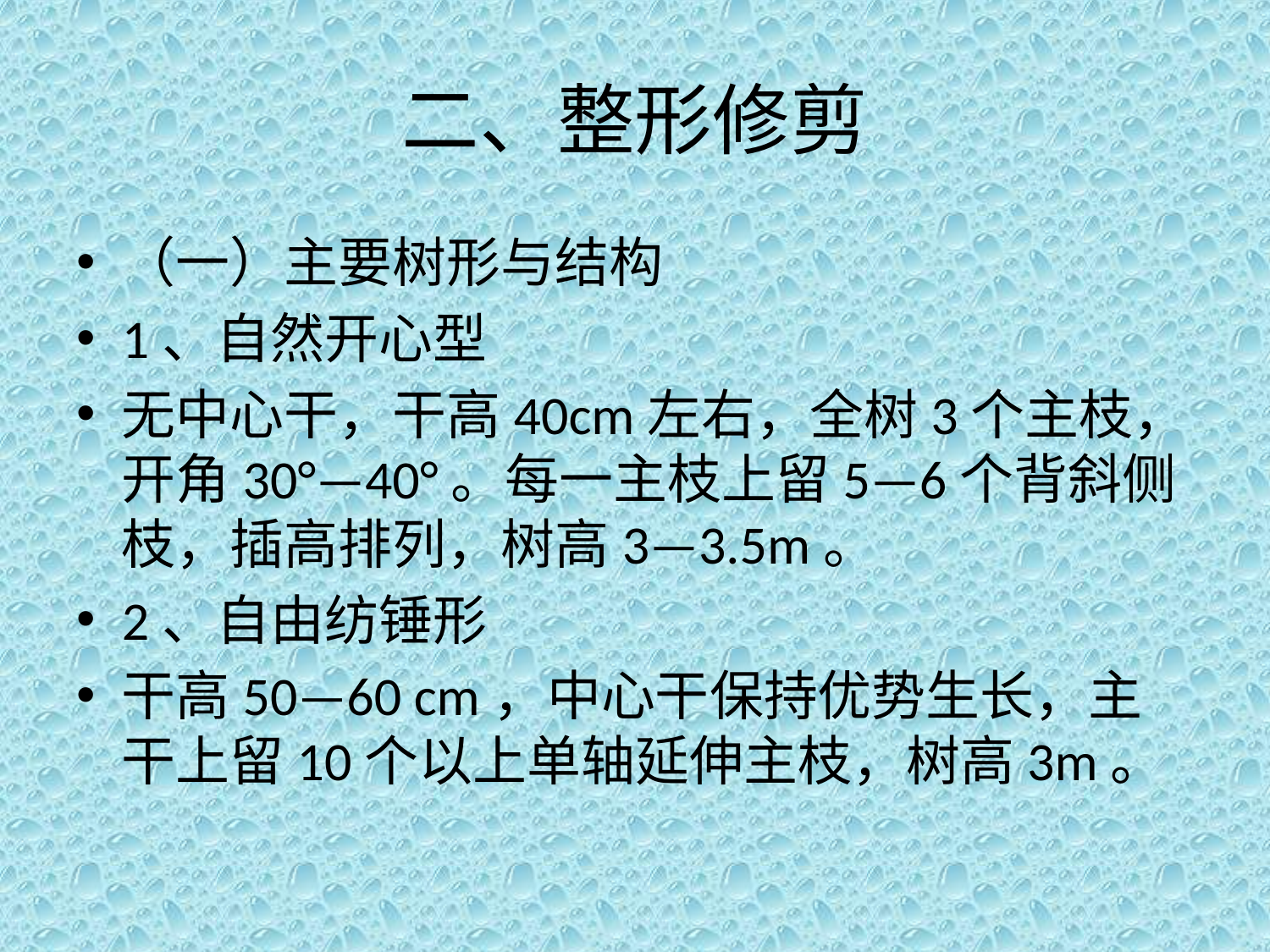

# 二、整形修剪
（一）主要树形与结构
1、自然开心型
无中心干，干高40cm左右，全树3个主枝，开角30°—40°。每一主枝上留5—6个背斜侧枝，插高排列，树高3—3.5m。
2、自由纺锤形
干高50—60 cm，中心干保持优势生长，主干上留10个以上单轴延伸主枝，树高3m。